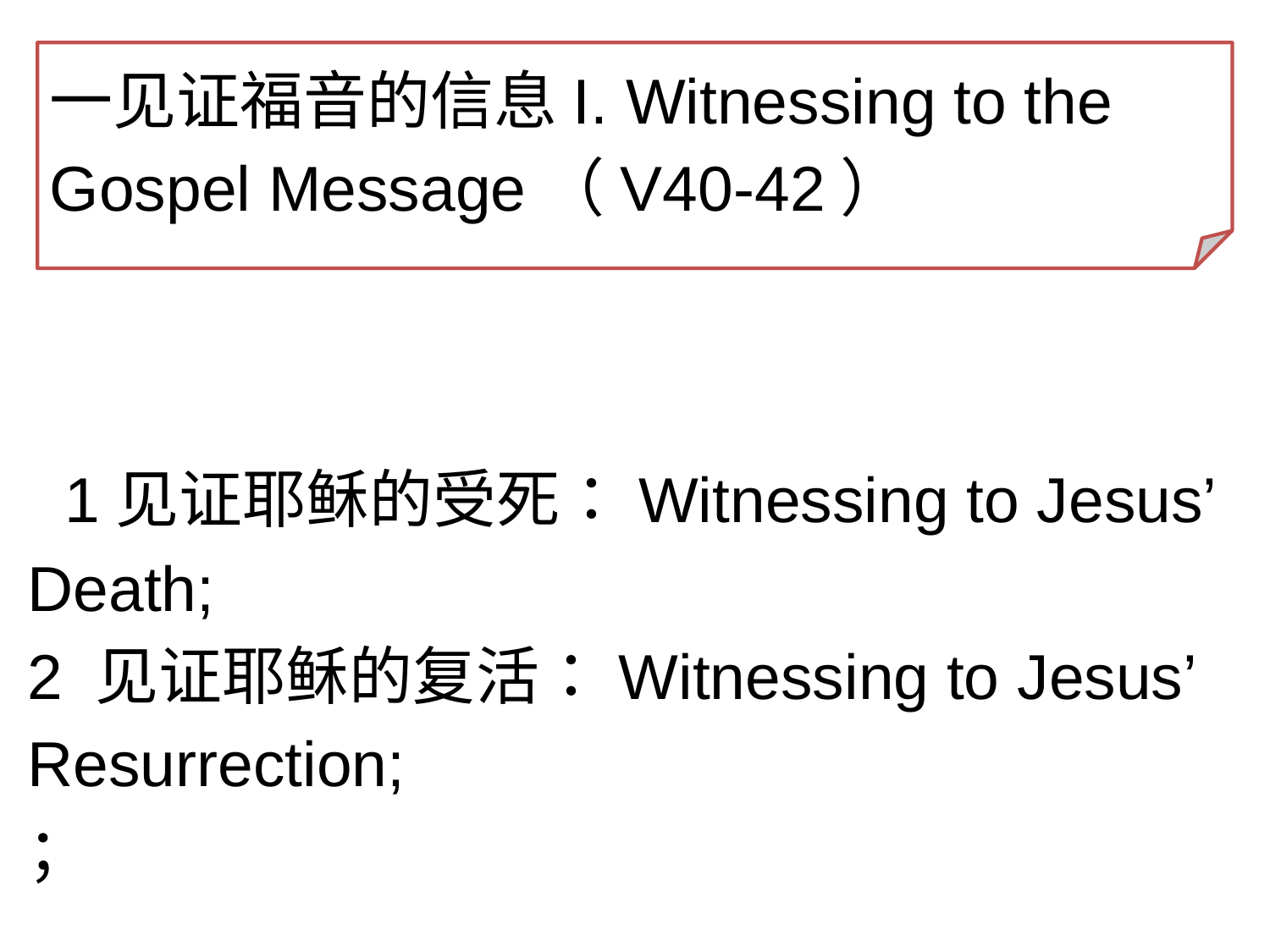

一见证福音的信息I. Witnessing to the Gospel Message（V40-42）
  1见证耶稣的受死：Witnessing to Jesus’ Death;
2 见证耶稣的复活：Witnessing to Jesus’ Resurrection;
；